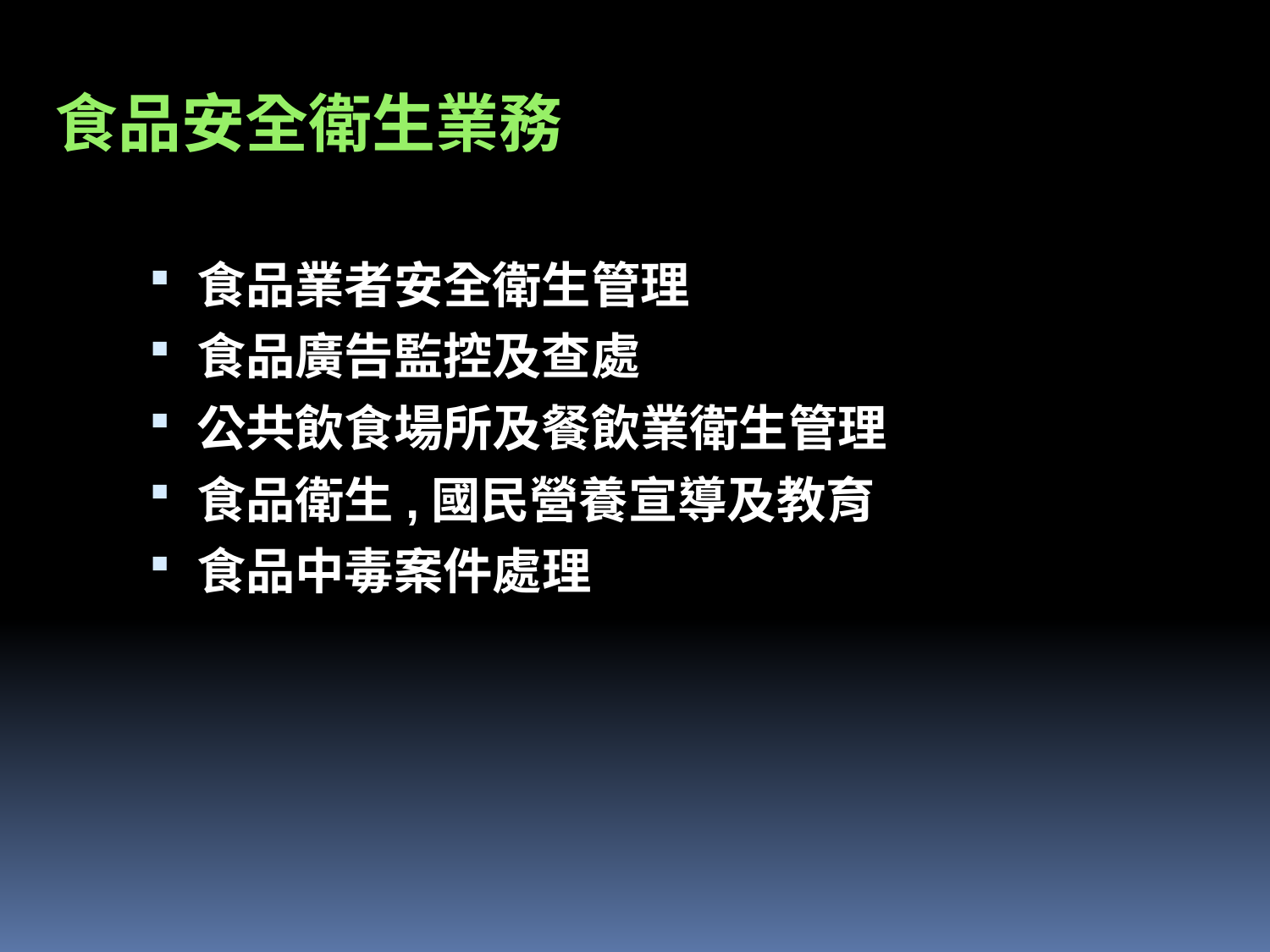

食品安全衛生業務
食品業者安全衛生管理
食品廣告監控及查處
公共飲食場所及餐飲業衛生管理
食品衛生,國民營養宣導及教育
食品中毒案件處理